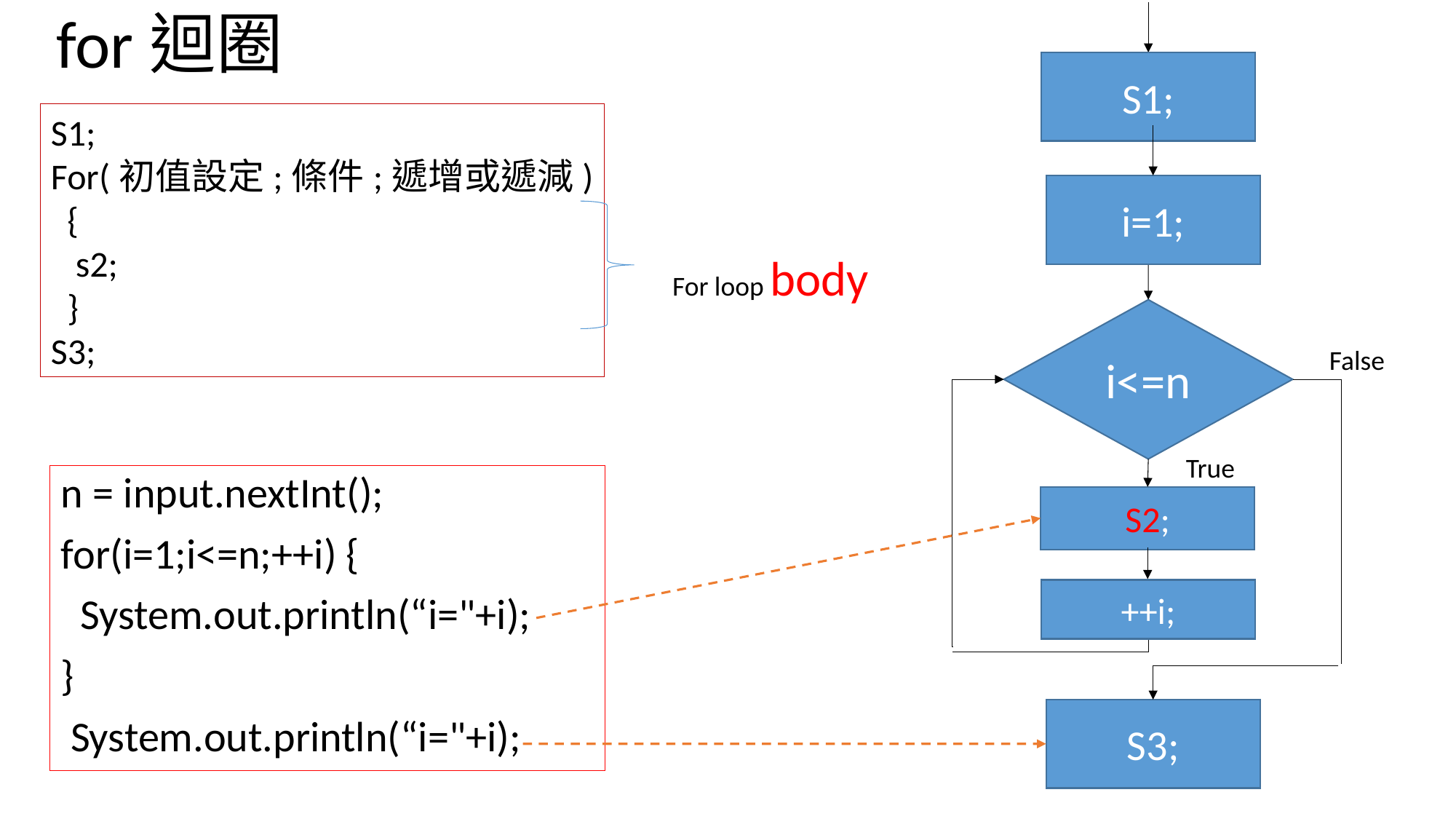

# for迴圈
S1;
i=1;
i<=n
False

True

S2;
++i;
S3;
S1;
For(初值設定;條件;遞增或遞減)
  {
   s2;
  }
S3;

For loop body
n = input.nextInt();
for(i=1;i<=n;++i) {
  System.out.println(“i="+i);
}
 System.out.println(“i="+i);